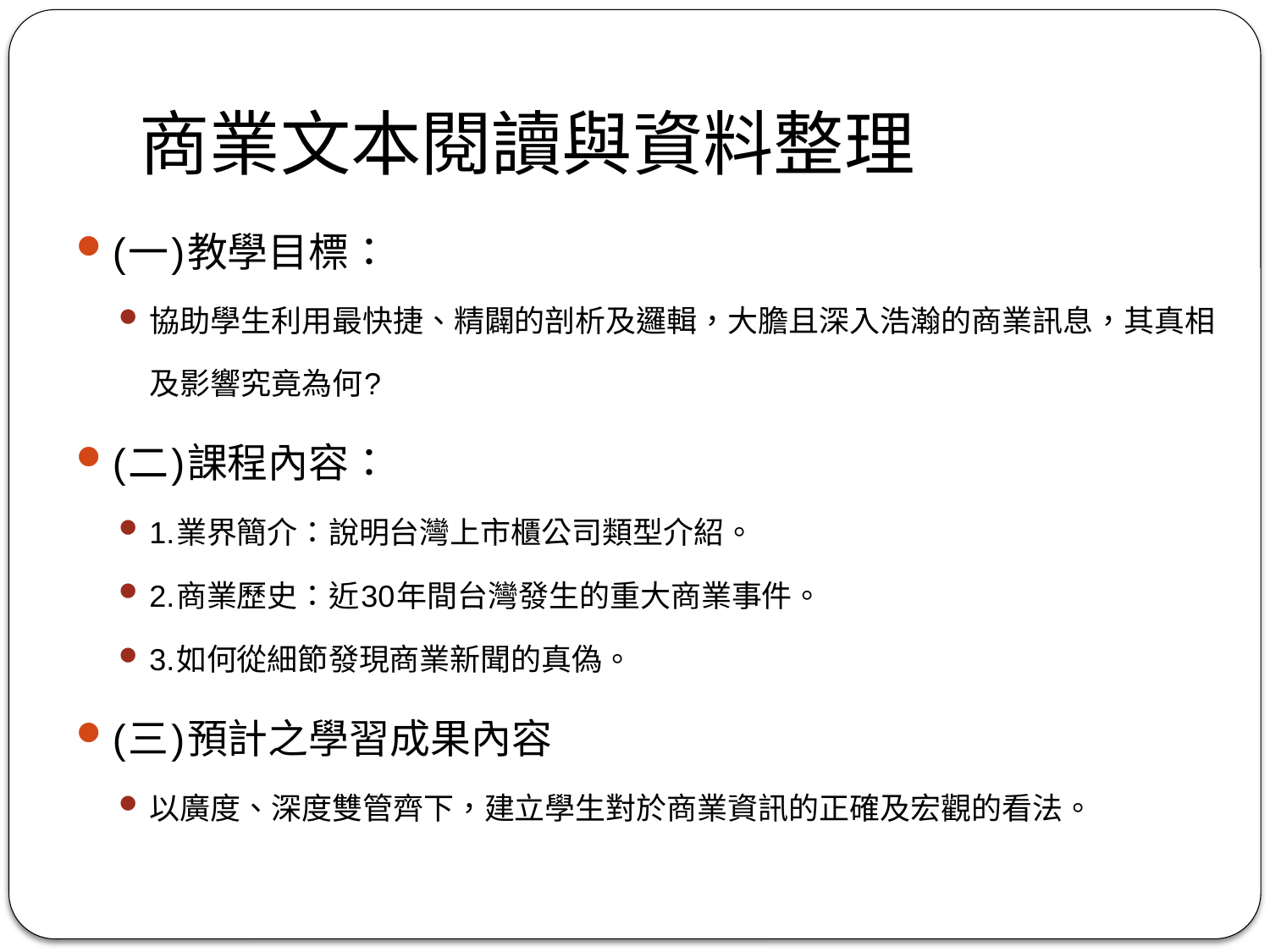

# 商業文本閱讀與資料整理
(一)教學目標：
協助學生利用最快捷、精闢的剖析及邏輯，大膽且深入浩瀚的商業訊息，其真相及影響究竟為何?
(二)課程內容：
1.業界簡介：說明台灣上市櫃公司類型介紹。
2.商業歷史：近30年間台灣發生的重大商業事件。
3.如何從細節發現商業新聞的真偽。
(三)預計之學習成果內容
以廣度、深度雙管齊下，建立學生對於商業資訊的正確及宏觀的看法。